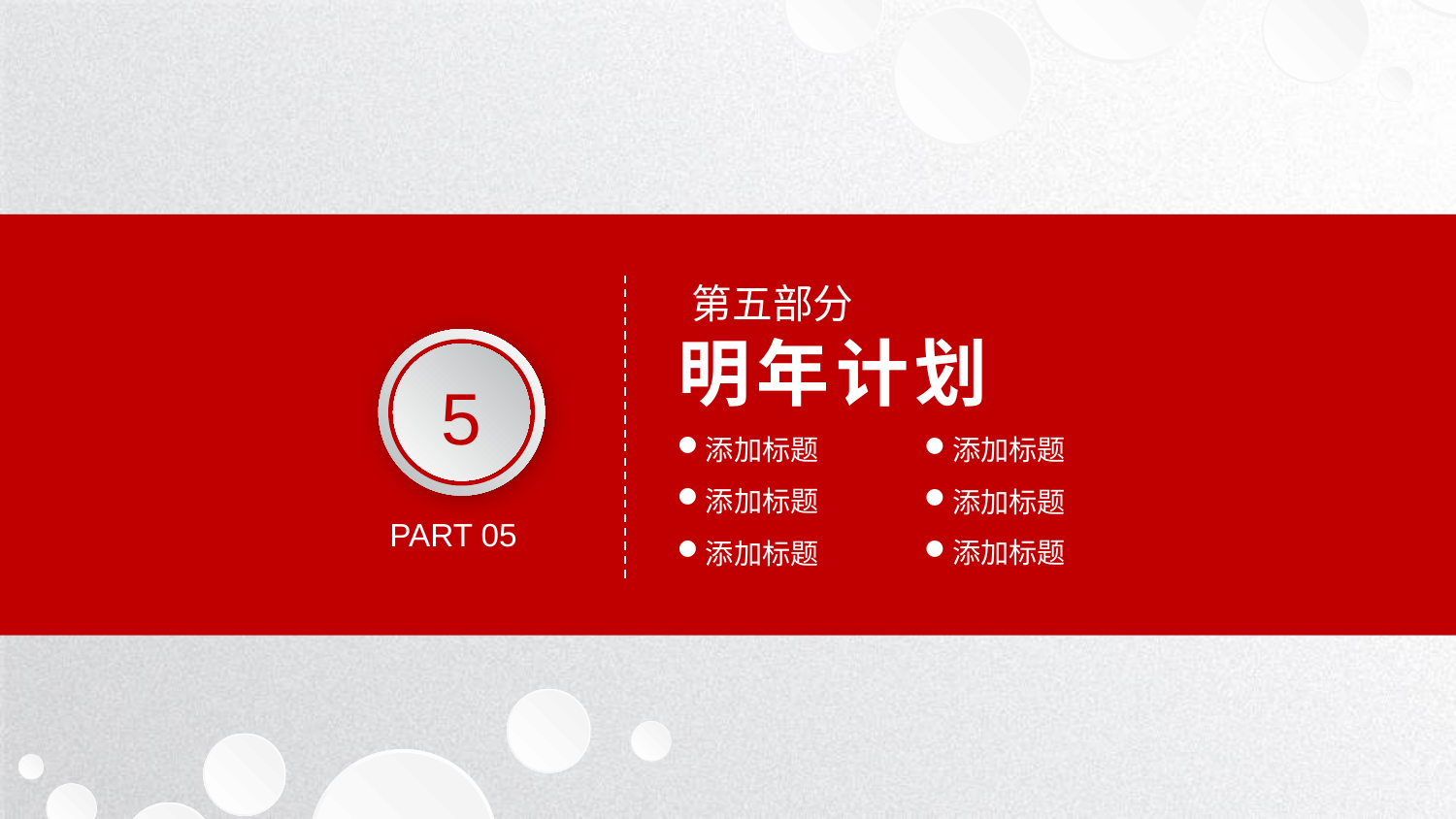

第五部分
明年计划

5
添加标题
添加标题
添加标题
添加标题
PART 05
添加标题
添加标题